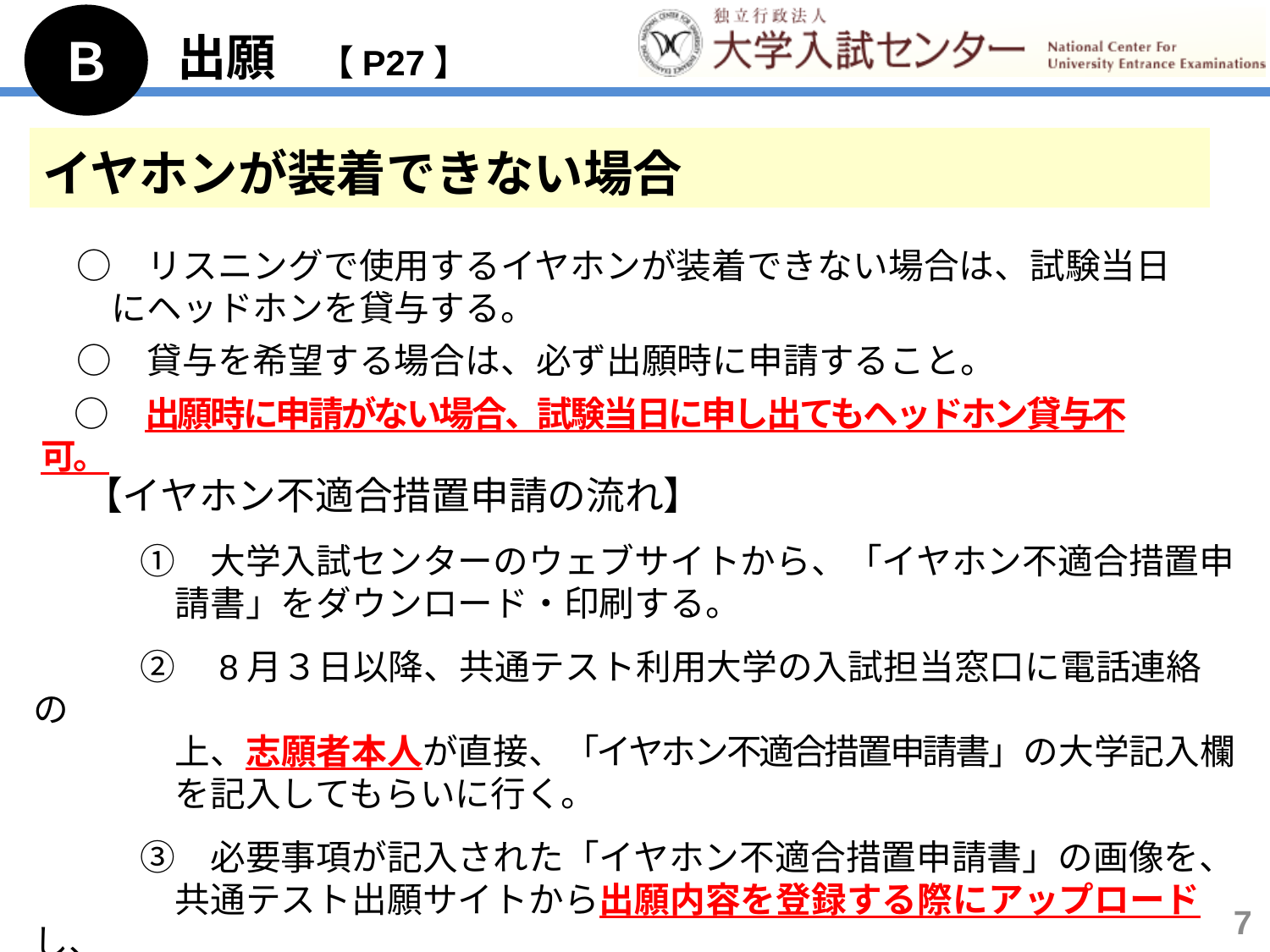

Ｂ
出願　【P27】

イヤホンが装着できない場合
　○　リスニングで使用するイヤホンが装着できない場合は、試験当日
　　にヘッドホンを貸与する。
　○　貸与を希望する場合は、必ず出願時に申請すること。
　○　出願時に申請がない場合、試験当日に申し出てもヘッドホン貸与不可。
     【イヤホン不適合措置申請の流れ】
　　　①　大学入試センターのウェブサイトから、「イヤホン不適合措置申
　　　　請書」をダウンロード・印刷する。
　　　②　8月３日以降、共通テスト利用大学の入試担当窓口に電話連絡の
　　　　上、志願者本人が直接、「イヤホン不適合措置申請書」の大学記入欄
　　　　を記入してもらいに行く。
　　　③　必要事項が記入された「イヤホン不適合措置申請書」の画像を、
　　　　共通テスト出願サイトから出願内容を登録する際にアップロードし、
　　　　申請する。

7